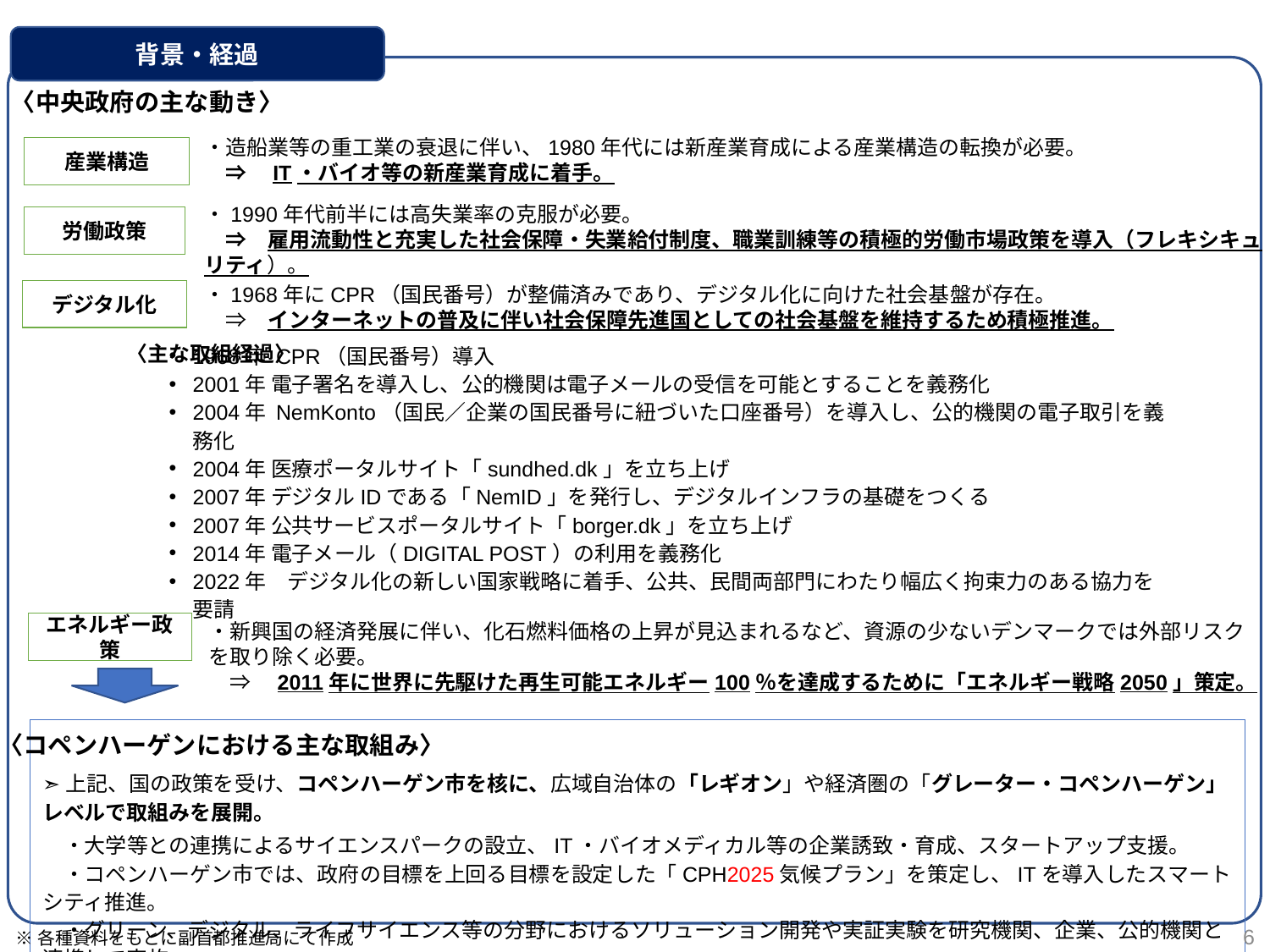

背景・経過

〈中央政府の主な動き〉
・造船業等の重工業の衰退に伴い、1980年代には新産業育成による産業構造の転換が必要。
　⇒　IT・バイオ等の新産業育成に着手。
産業構造
・1990年代前半には高失業率の克服が必要。
　⇒　雇用流動性と充実した社会保障・失業給付制度、職業訓練等の積極的労働市場政策を導入（フレキシキュリティ）。
労働政策
・1968年にCPR（国民番号）が整備済みであり、デジタル化に向けた社会基盤が存在。
　⇒　インターネットの普及に伴い社会保障先進国としての社会基盤を維持するため積極推進。
デジタル化
〈主な取組経過〉
1968年 CPR（国民番号）導入
2001年 電子署名を導入し、公的機関は電子メールの受信を可能とすることを義務化
2004年 NemKonto（国民／企業の国民番号に紐づいた口座番号）を導入し、公的機関の電子取引を義務化
2004年 医療ポータルサイト「sundhed.dk」を立ち上げ
2007年 デジタルIDである「NemID」を発行し、デジタルインフラの基礎をつくる
2007年 公共サービスポータルサイト「borger.dk」を立ち上げ
2014年 電子メール（DIGITAL POST）の利用を義務化
2022年　デジタル化の新しい国家戦略に着手、公共、民間両部門にわたり幅広く拘束力のある協力を要請
・新興国の経済発展に伴い、化石燃料価格の上昇が見込まれるなど、資源の少ないデンマークでは外部リスクを取り除く必要。
　⇒　2011年に世界に先駆けた再生可能エネルギー100％を達成するために「エネルギー戦略2050」策定。
エネルギー政策

➣上記、国の政策を受け、コペンハーゲン市を核に、広域自治体の「レギオン」や経済圏の「グレーター・コペンハーゲン」レベルで取組みを展開。
　・大学等との連携によるサイエンスパークの設立、IT・バイオメディカル等の企業誘致・育成、スタートアップ支援。
　・コペンハーゲン市では、政府の目標を上回る目標を設定した「CPH2025気候プラン」を策定し、ITを導入したスマートシティ推進。
　・グリーン、デジタル、ライフサイエンス等の分野におけるソリューション開発や実証実験を研究機関、企業、公的機関と連携して実施。
〈コペンハーゲンにおける主な取組み〉
6
※各種資料をもとに副首都推進局にて作成